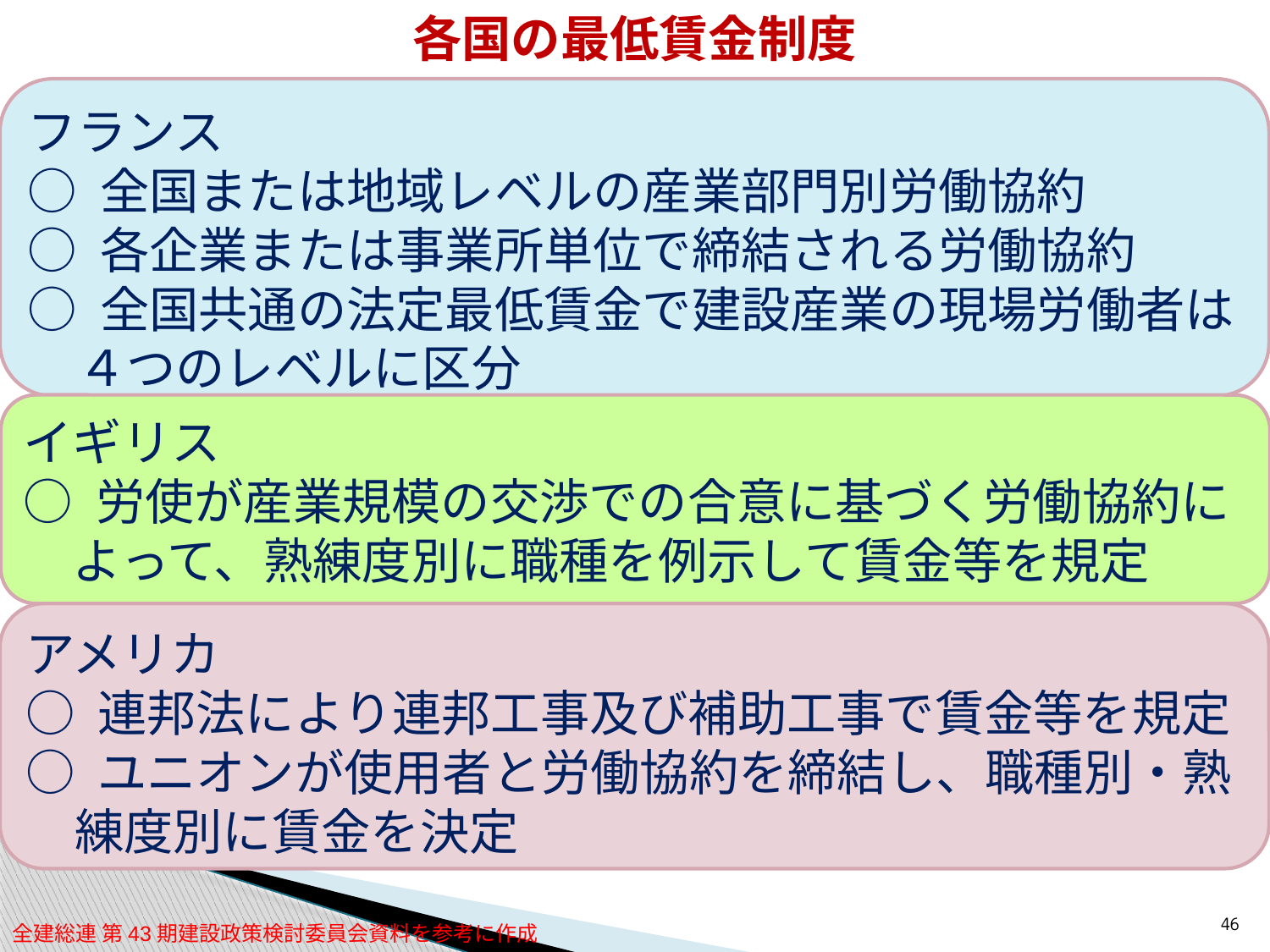

各国の最低賃金制度
フランス
○ 全国または地域レベルの産業部門別労働協約
○ 各企業または事業所単位で締結される労働協約
○ 全国共通の法定最低賃金で建設産業の現場労働者は
　４つのレベルに区分
イギリス
○ 労使が産業規模の交渉での合意に基づく労働協約に
　よって、熟練度別に職種を例示して賃金等を規定
アメリカ
○ 連邦法により連邦工事及び補助工事で賃金等を規定
○ ユニオンが使用者と労働協約を締結し、職種別・熟
　練度別に賃金を決定
46
全建総連 第43期建設政策検討委員会資料を参考に作成